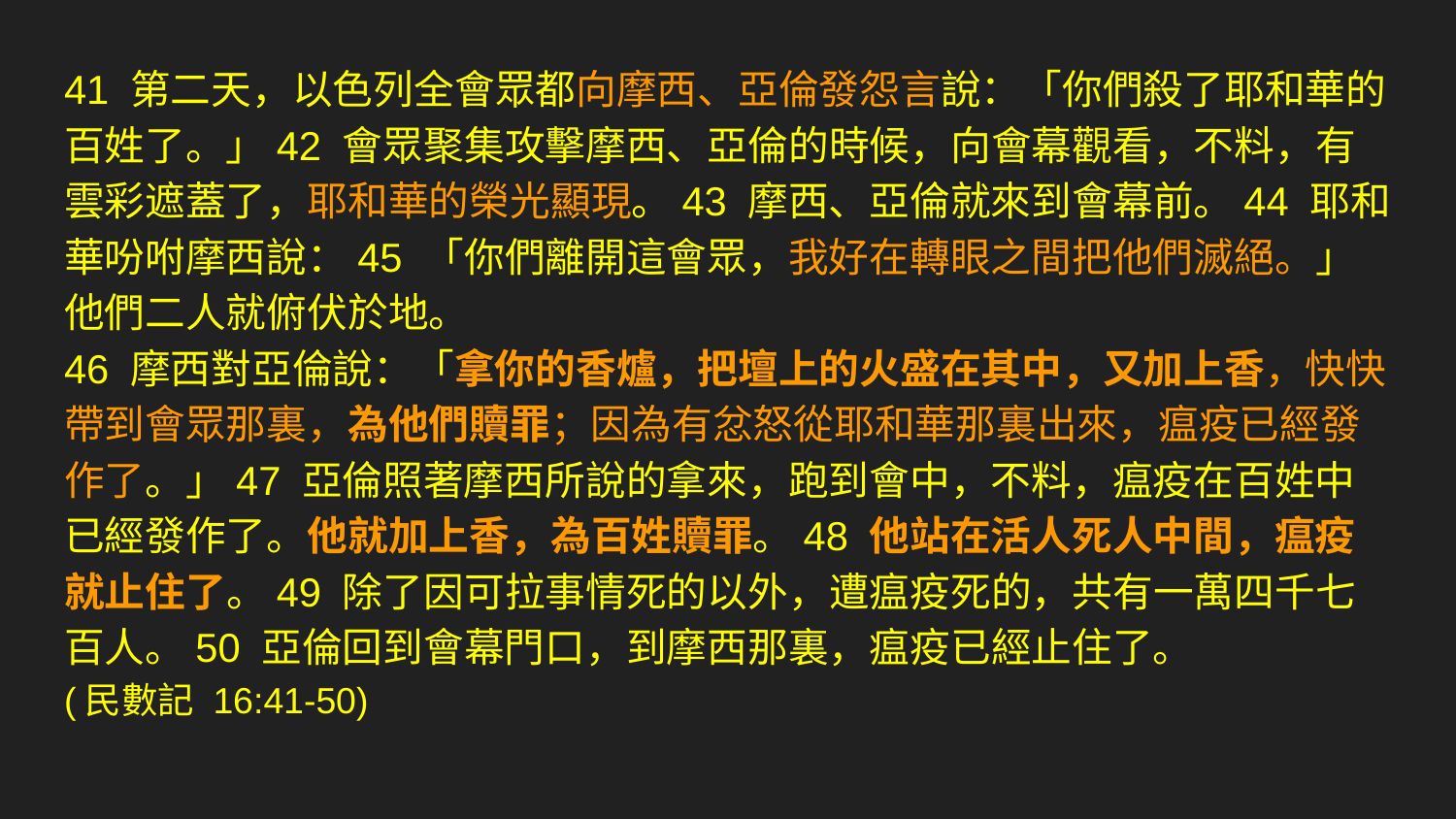

41 第二天，以色列全會眾都向摩西、亞倫發怨言說：「你們殺了耶和華的百姓了。」42 會眾聚集攻擊摩西、亞倫的時候，向會幕觀看，不料，有雲彩遮蓋了，耶和華的榮光顯現。43 摩西、亞倫就來到會幕前。44 耶和華吩咐摩西說：45 「你們離開這會眾，我好在轉眼之間把他們滅絕。」他們二人就俯伏於地。
46 摩西對亞倫說：「拿你的香爐，把壇上的火盛在其中，又加上香，快快帶到會眾那裏，為他們贖罪；因為有忿怒從耶和華那裏出來，瘟疫已經發作了。」47 亞倫照著摩西所說的拿來，跑到會中，不料，瘟疫在百姓中已經發作了。他就加上香，為百姓贖罪。48 他站在活人死人中間，瘟疫就止住了。49 除了因可拉事情死的以外，遭瘟疫死的，共有一萬四千七百人。50 亞倫回到會幕門口，到摩西那裏，瘟疫已經止住了。
(民數記 16:41-50)